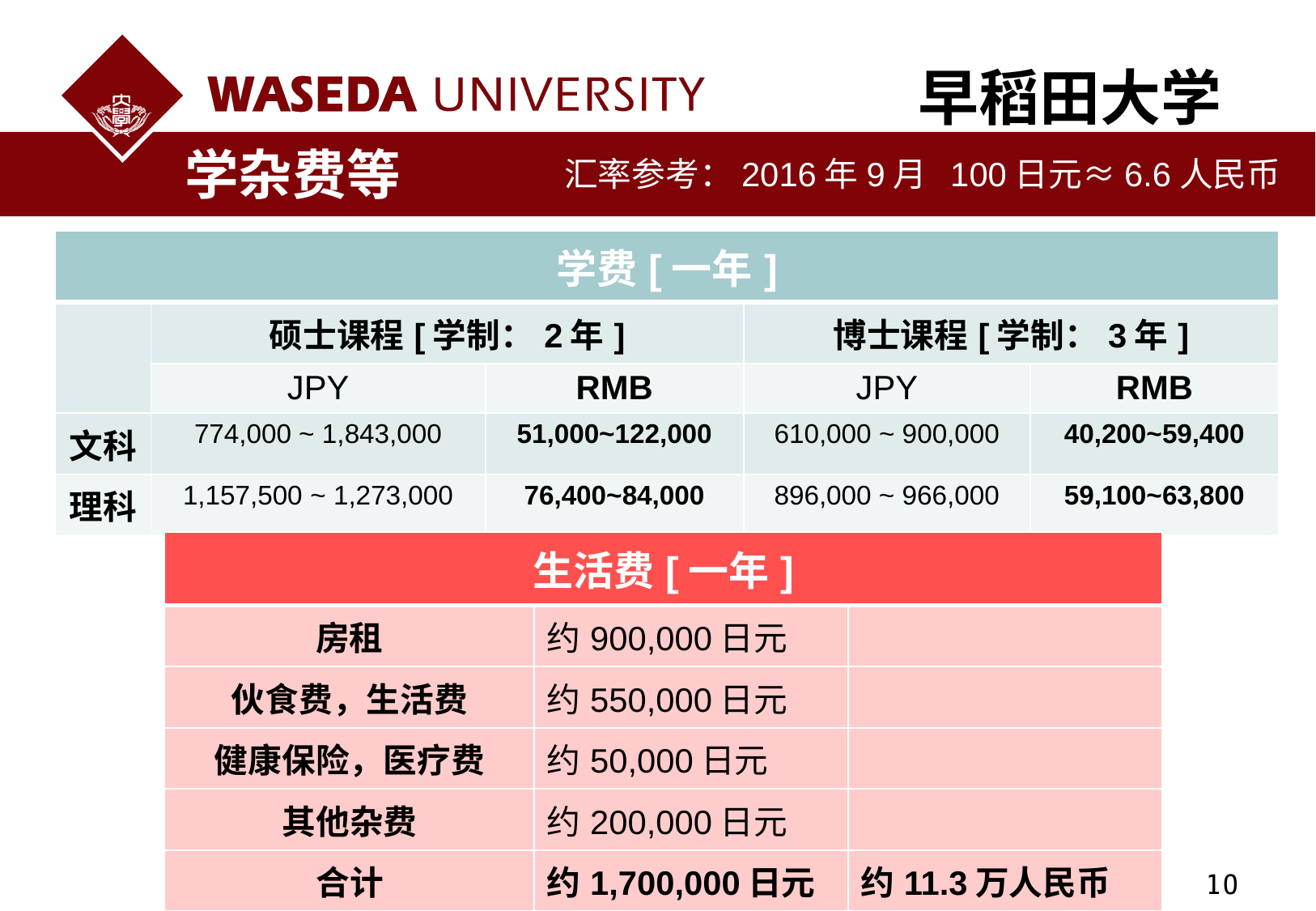

早稻田大学
       学杂费等
汇率参考：2016年9月  100日元≈6.6人民币
| 学费[一年] |  |  |  |  |
| --- | --- | --- | --- | --- |
|  | 硕士课程[学制：2年] |  | 博士课程[学制：3年] |  |
|  | JPY | RMB | JPY | RMB |
| 文科 | 774,000 ~ 1,843,000 | 51,000~122,000 | 610,000 ~ 900,000 | 40,200~59,400 |
| 理科 | 1,157,500 ~ 1,273,000 | 76,400~84,000 | 896,000 ~ 966,000 | 59,100~63,800 |
| 生活费[一年] |  |  |
| --- | --- | --- |
| 房租 | 约900,000日元 |  |
| 伙食费，生活费 | 约550,000日元 |  |
| 健康保险，医疗费 | 约50,000日元 |  |
| 其他杂费 | 约200,000日元 |  |
| 合计 | 约1,700,000日元 | 约11.3万人民币 |